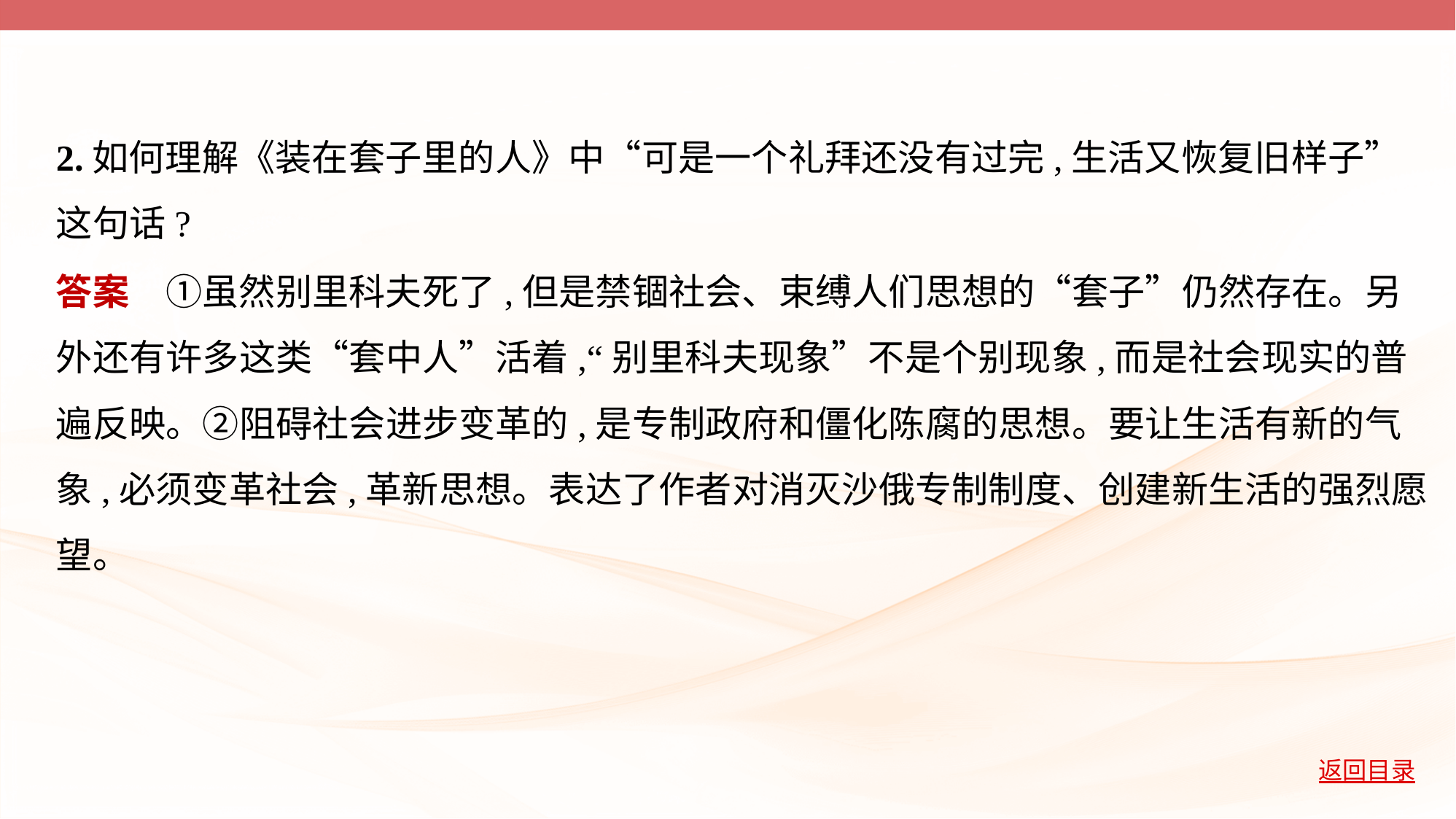

2.如何理解《装在套子里的人》中“可是一个礼拜还没有过完,生活又恢复旧样子”
这句话?
答案　①虽然别里科夫死了,但是禁锢社会、束缚人们思想的“套子”仍然存在。另
外还有许多这类“套中人”活着,“别里科夫现象”不是个别现象,而是社会现实的普
遍反映。②阻碍社会进步变革的,是专制政府和僵化陈腐的思想。要让生活有新的气
象,必须变革社会,革新思想。表达了作者对消灭沙俄专制制度、创建新生活的强烈愿
望。